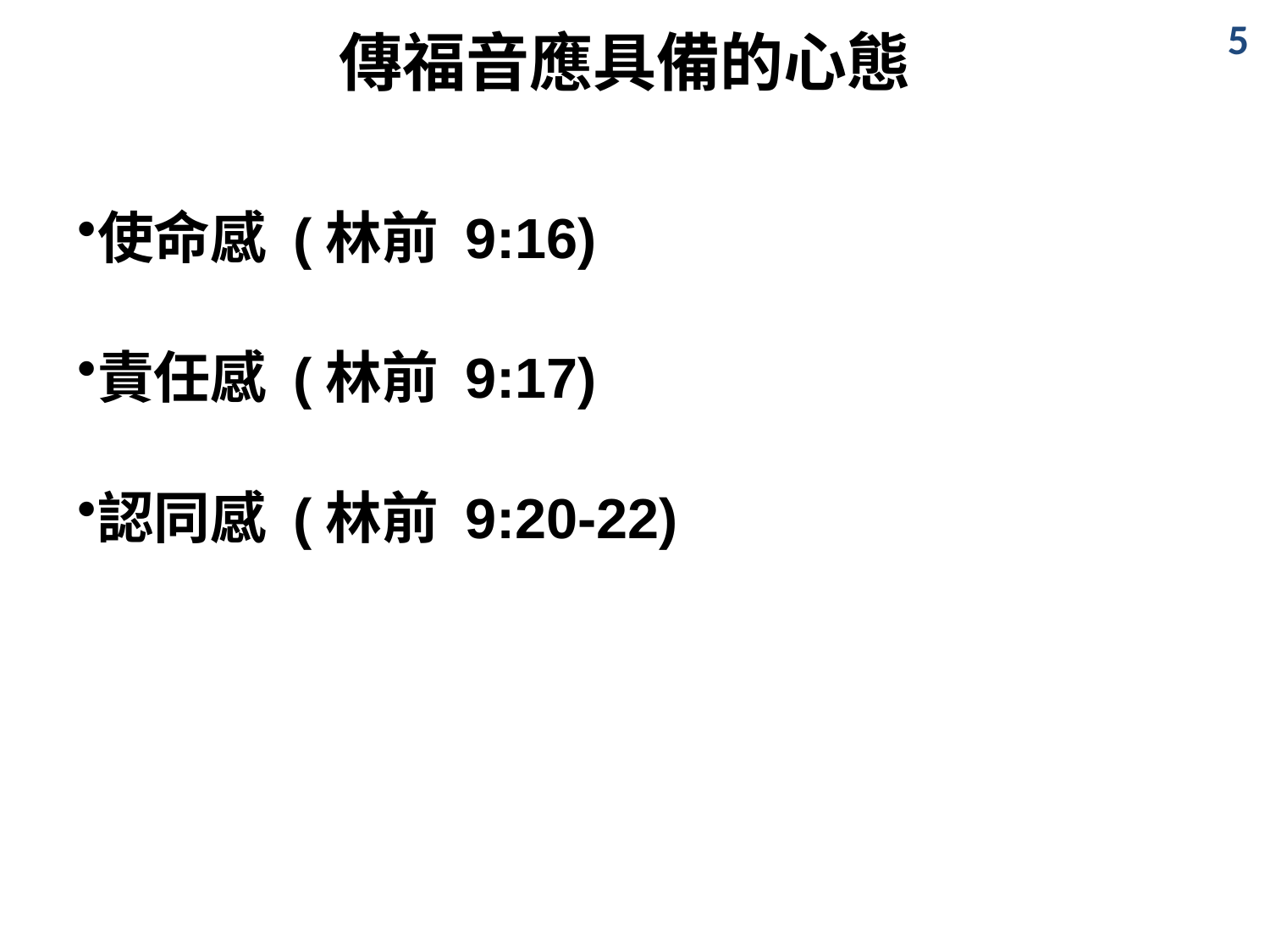

5
傳福音應具備的心態
使命感 (林前 9:16)
責任感 (林前 9:17)
認同感 (林前 9:20-22)